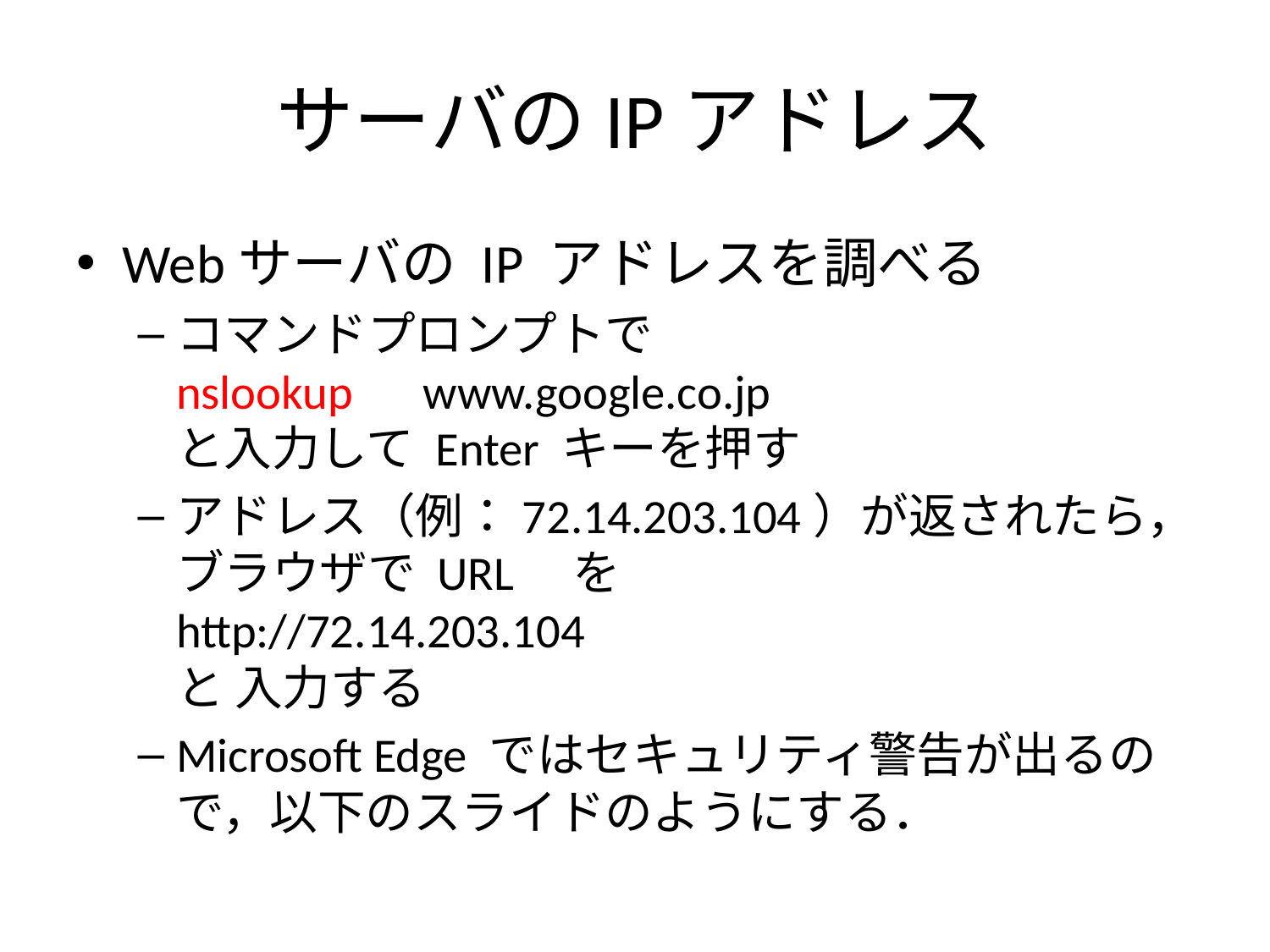

# サーバのIPアドレス
Webサーバの IP アドレスを調べる
コマンドプロンプトで
nslookup　www.google.co.jp
と入力して Enter キーを押す
アドレス（例：72.14.203.104）が返されたら，ブラウザで URL　を
http://72.14.203.104
と 入力する
Microsoft Edge ではセキュリティ警告が出るので，以下のスライドのようにする．